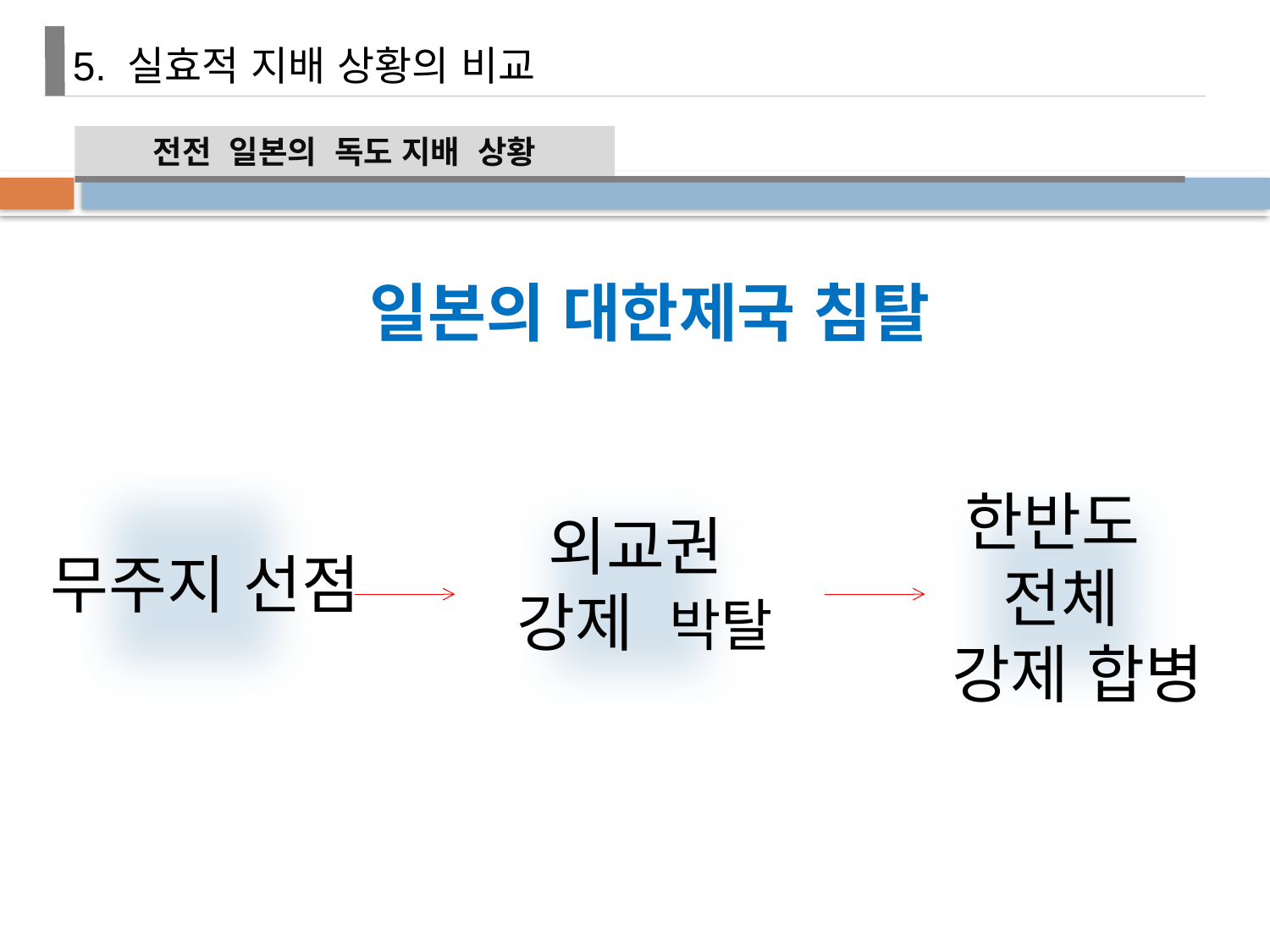

5. 실효적 지배 상황의 비교
전전  일본의  독도 지배  상황

일본의 대한제국 침탈

한반도
전체
 강제 합병

외교권
강제  박탈

무주지 선점